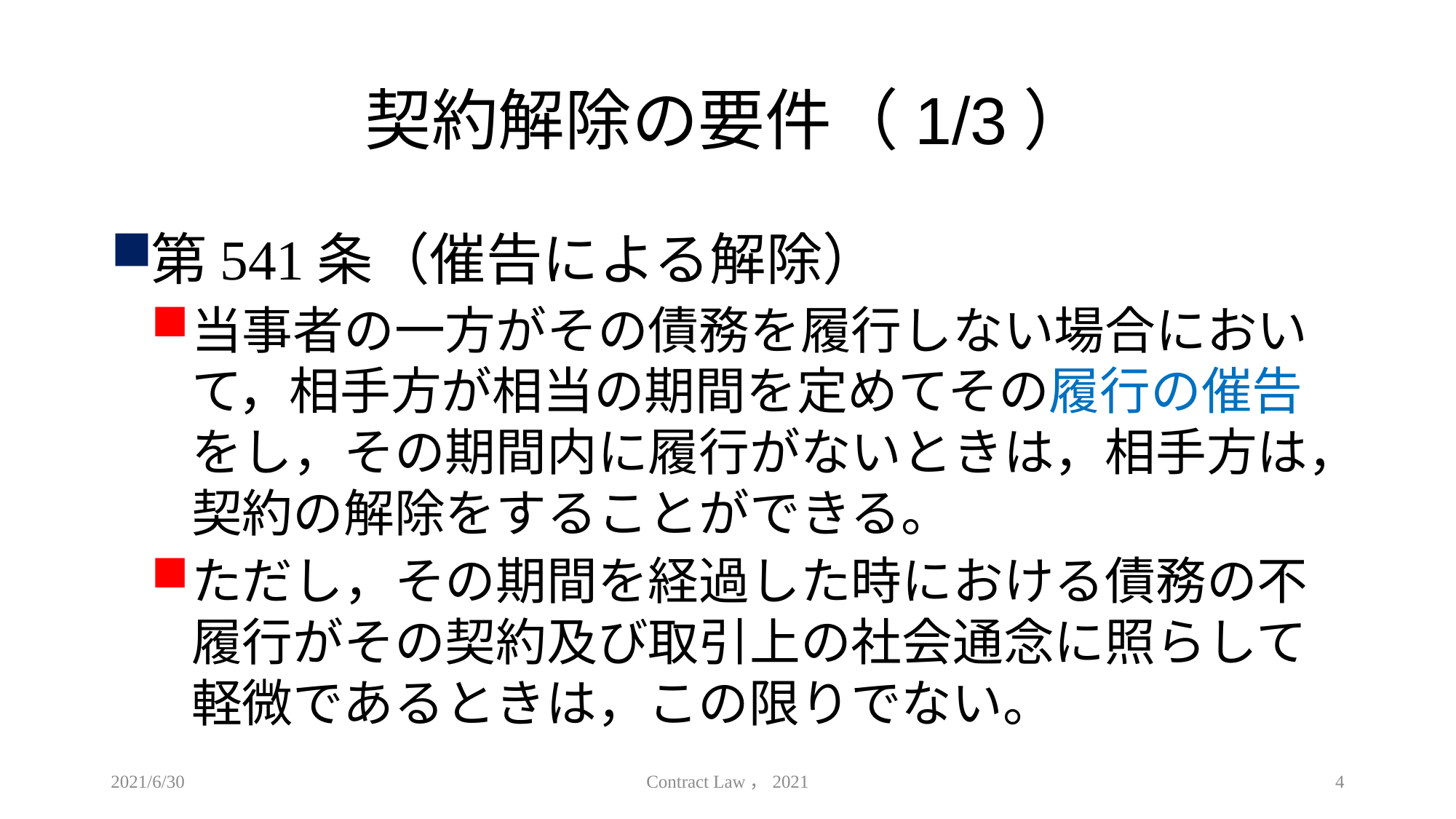

# 契約解除の要件（1/3）
第541条（催告による解除）
当事者の一方がその債務を履行しない場合において，相手方が相当の期間を定めてその履行の催告をし，その期間内に履行がないときは，相手方は，契約の解除をすることができる。
ただし，その期間を経過した時における債務の不履行がその契約及び取引上の社会通念に照らして軽微であるときは，この限りでない。
2021/6/30
Contract Law，2021
4